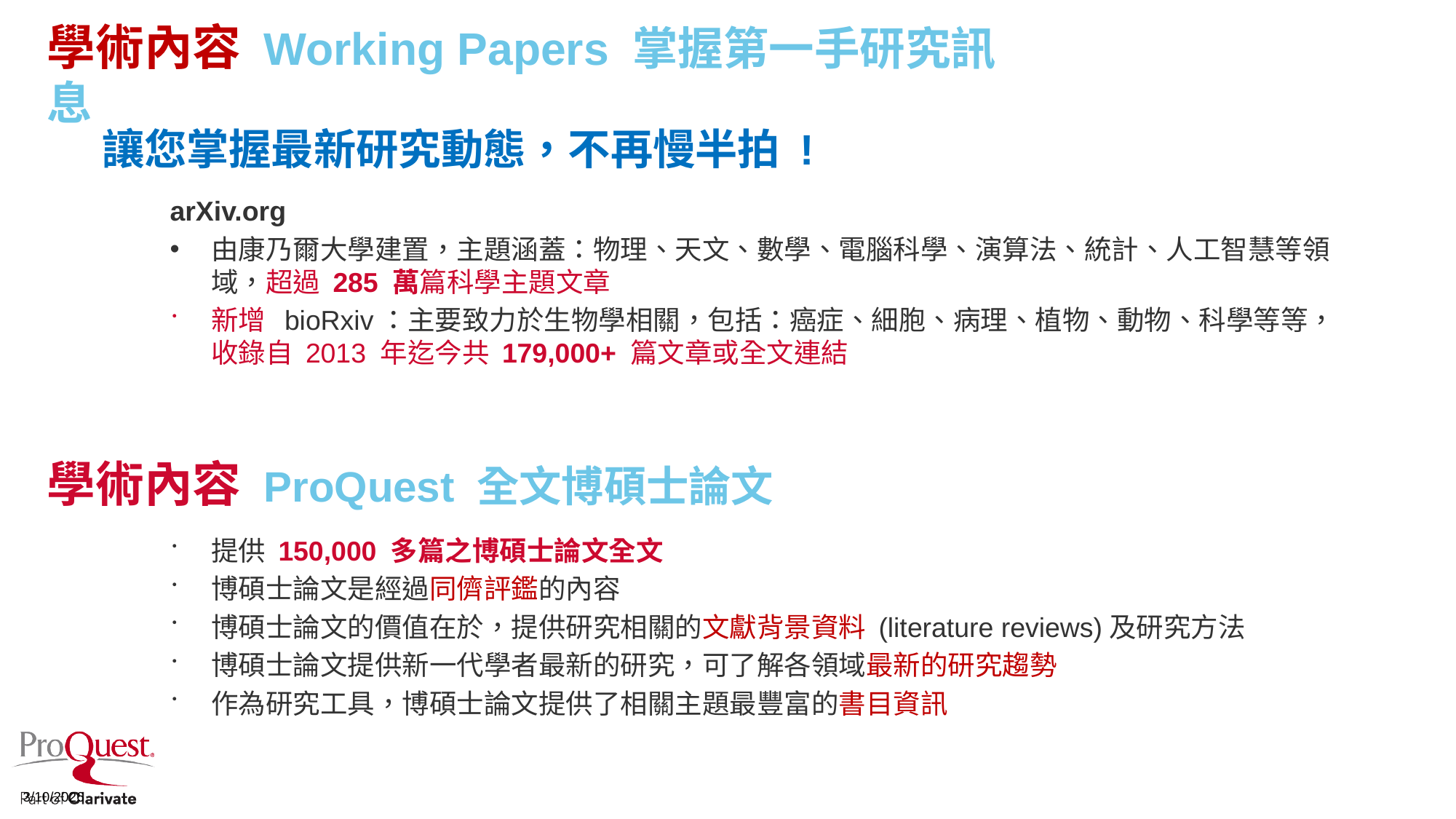

學術內容 Working Papers 掌握第一手研究訊息
# 讓您掌握最新研究動態，不再慢半拍 !
arXiv.org
由康乃爾大學建置，主題涵蓋：物理、天文、數學、電腦科學、演算法、統計、人工智慧等領域，超過 285 萬篇科學主題文章
新增  bioRxiv：主要致力於生物學相關，包括：癌症、細胞、病理、植物、動物、科學等等，收錄自 2013 年迄今共 179,000+ 篇文章或全文連結
學術內容 ProQuest 全文博碩士論文
提供 150,000 多篇之博碩士論文全文
博碩士論文是經過同儕評鑑的內容
博碩士論文的價值在於，提供研究相關的文獻背景資料 (literature reviews)及研究方法
博碩士論文提供新一代學者最新的研究，可了解各領域最新的研究趨勢
作為研究工具，博碩士論文提供了相關主題最豐富的書目資訊
3/10/2026